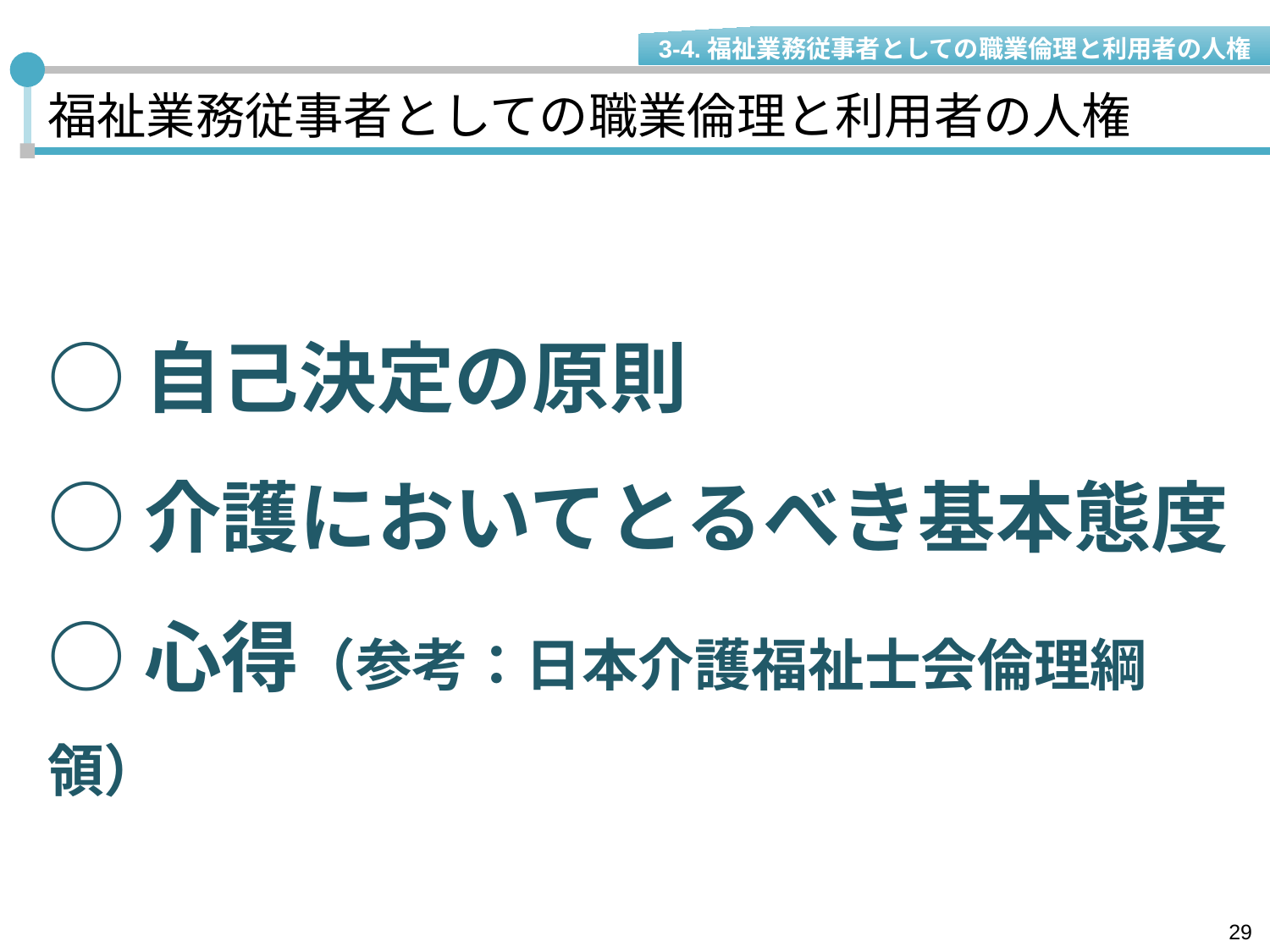

3-4.福祉業務従事者としての職業倫理と利用者の人権
# 福祉業務従事者としての職業倫理と利用者の人権
○自己決定の原則
○介護においてとるべき基本態度
○心得（参考：日本介護福祉士会倫理綱領）
29